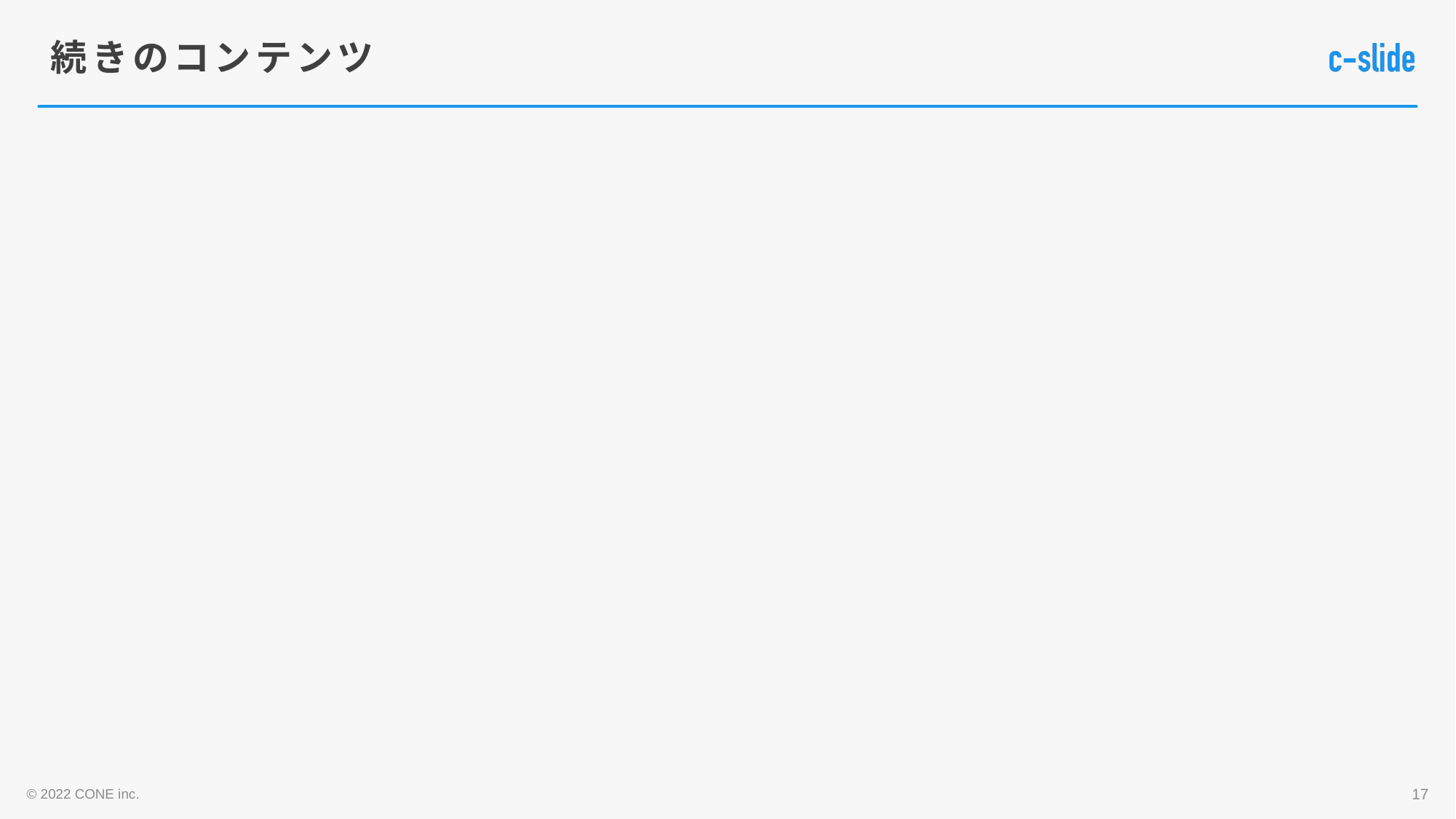

# 続きのコンテンツ
17
© 2022 CONE inc.